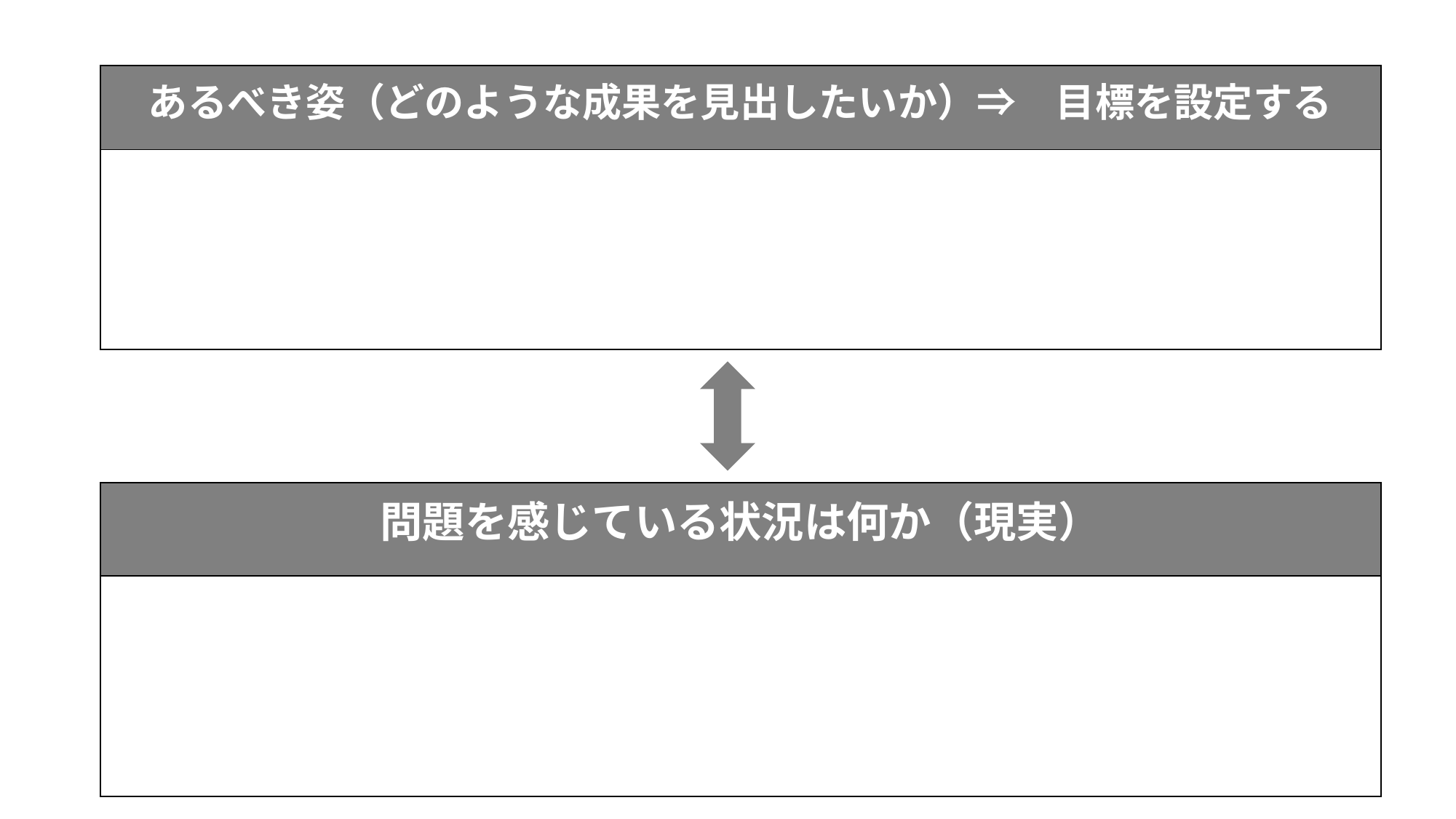

| あるべき姿（どのような成果を見出したいか）⇒　目標を設定する |
| --- |
|  |

| 問題を感じている状況は何か（現実） |
| --- |
|  |